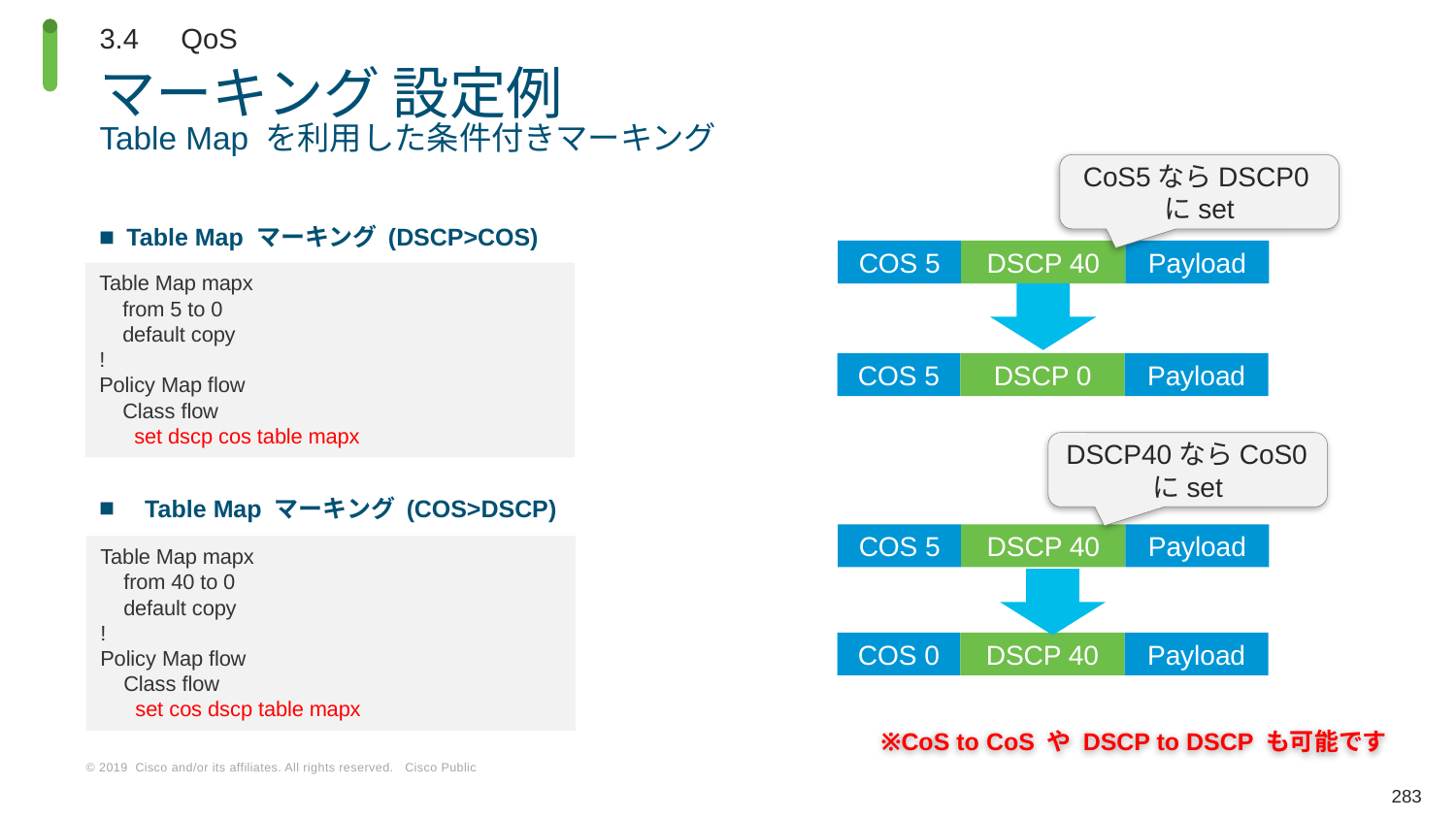

3.4　QoS
# マーキング 設定例 Table Map を利用した条件付きマーキング
CoS5ならDSCP0にset
COS 5
DSCP 40
Payload

COS 5
DSCP 0
Payload
DSCP40ならCoS0にset
COS 5
DSCP 40
Payload

COS 0
DSCP 40
Payload
Table Map マーキング (DSCP>COS)
Table Map mapx
    from 5 to 0
    default copy
!
Policy Map flow
    Class flow
      set dscp cos table mapx
Table Map マーキング (COS>DSCP)
Table Map mapx
    from 40 to 0
    default copy
!
Policy Map flow
    Class flow
      set cos dscp table mapx
※CoS to CoS や DSCP to DSCP も可能です
283